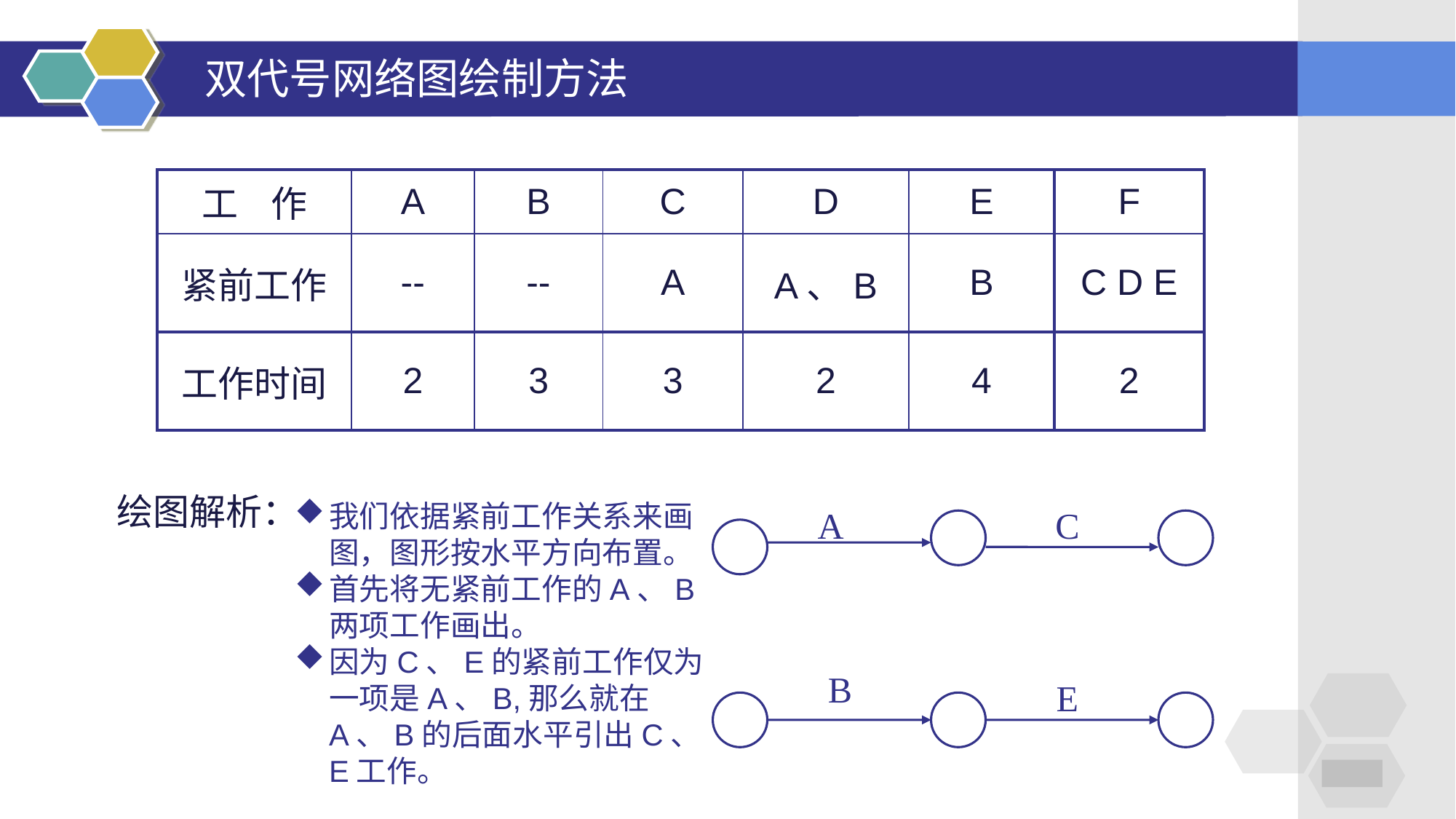

# 双代号网络图绘制方法
| 工 作 | A | B | C | D | E | F |
| --- | --- | --- | --- | --- | --- | --- |
| 紧前工作 | -- | -- | A | A、B | B | C D E |
| 工作时间 | 2 | 3 | 3 | 2 | 4 | 2 |

绘图解析：
我们依据紧前工作关系来画图，图形按水平方向布置。
首先将无紧前工作的A、B两项工作画出。
因为C、E的紧前工作仅为一项是A、B,那么就在A、B的后面水平引出C、E工作。

A
C

B
E

7